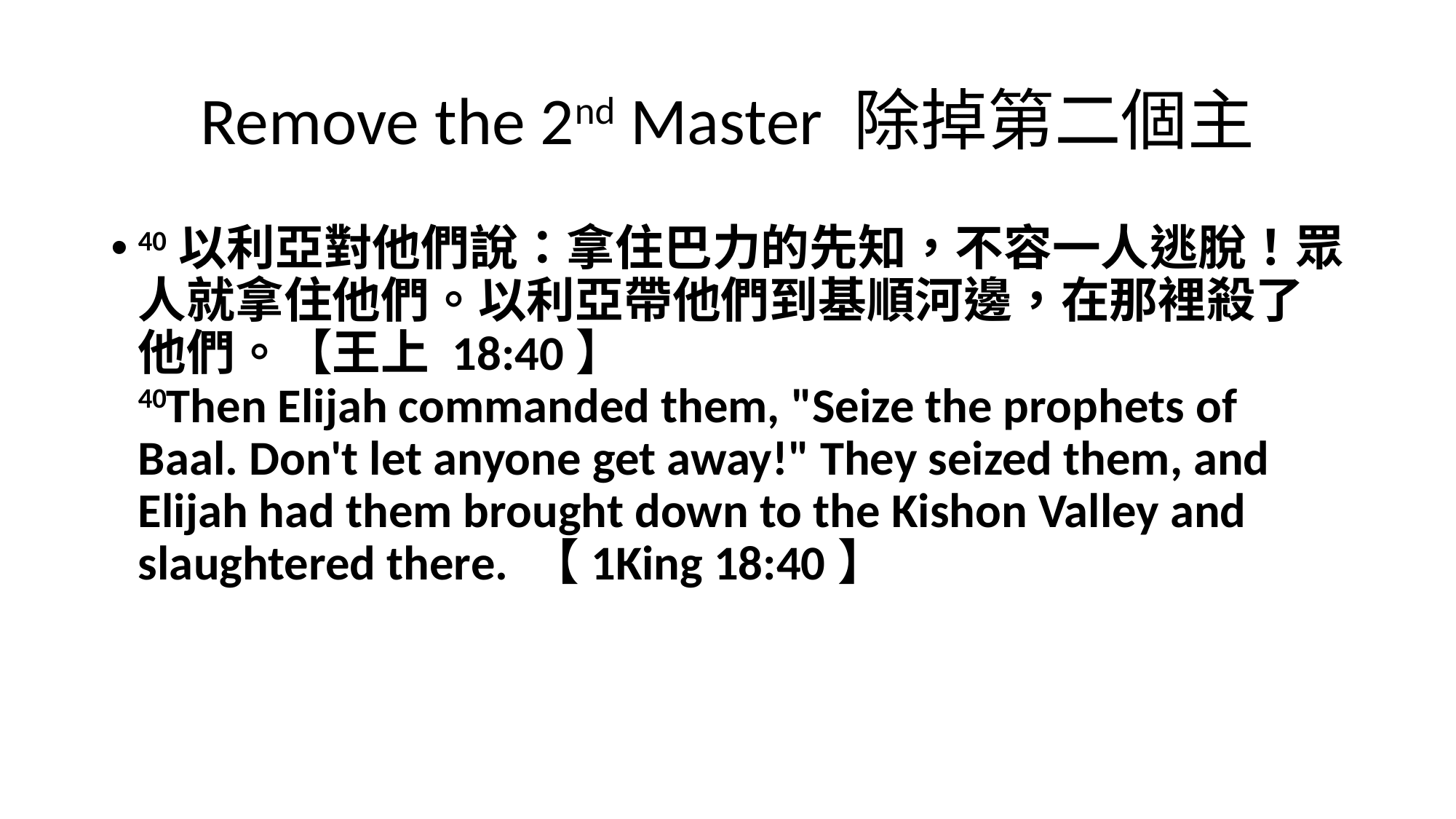

# Remove the 2nd Master 除掉第二個主
40以利亞對他們說：拿住巴力的先知，不容一人逃脫！眾人就拿住他們。以利亞帶他們到基順河邊，在那裡殺了他們。【王上 18:40】
40Then Elijah commanded them, "Seize the prophets of Baal. Don't let anyone get away!" They seized them, and Elijah had them brought down to the Kishon Valley and slaughtered there. 【1King 18:40】